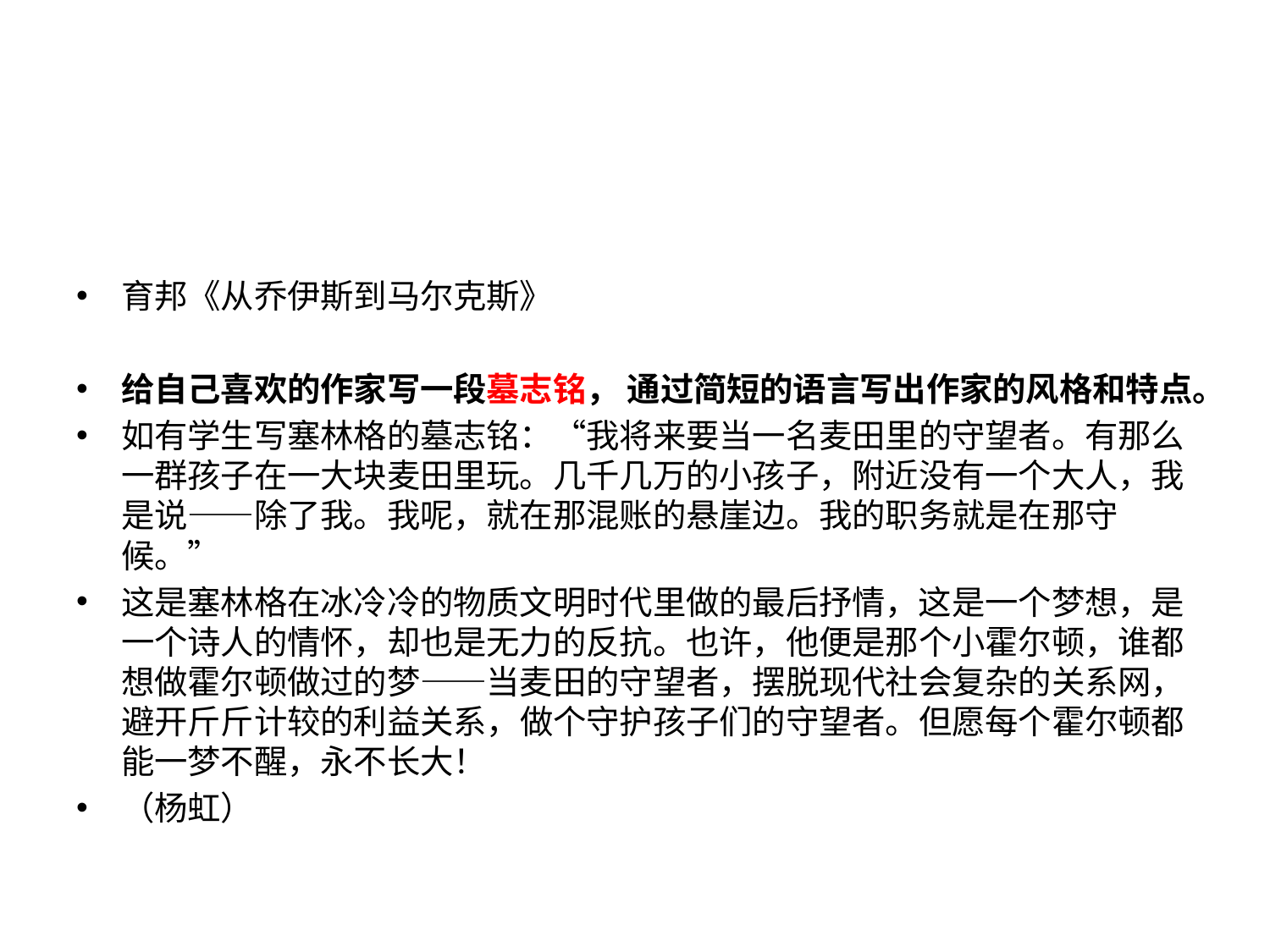

#

育邦《从乔伊斯到马尔克斯》

给自己喜欢的作家写一段墓志铭， 通过简短的语言写出作家的风格和特点。
如有学生写塞林格的墓志铭：“我将来要当一名麦田里的守望者。有那么一群孩子在一大块麦田里玩。几千几万的小孩子，附近没有一个大人，我是说——除了我。我呢，就在那混账的悬崖边。我的职务就是在那守候。”
这是塞林格在冰冷冷的物质文明时代里做的最后抒情，这是一个梦想，是一个诗人的情怀，却也是无力的反抗。也许，他便是那个小霍尔顿，谁都想做霍尔顿做过的梦——当麦田的守望者，摆脱现代社会复杂的关系网，避开斤斤计较的利益关系，做个守护孩子们的守望者。但愿每个霍尔顿都能一梦不醒，永不长大！
（杨虹）